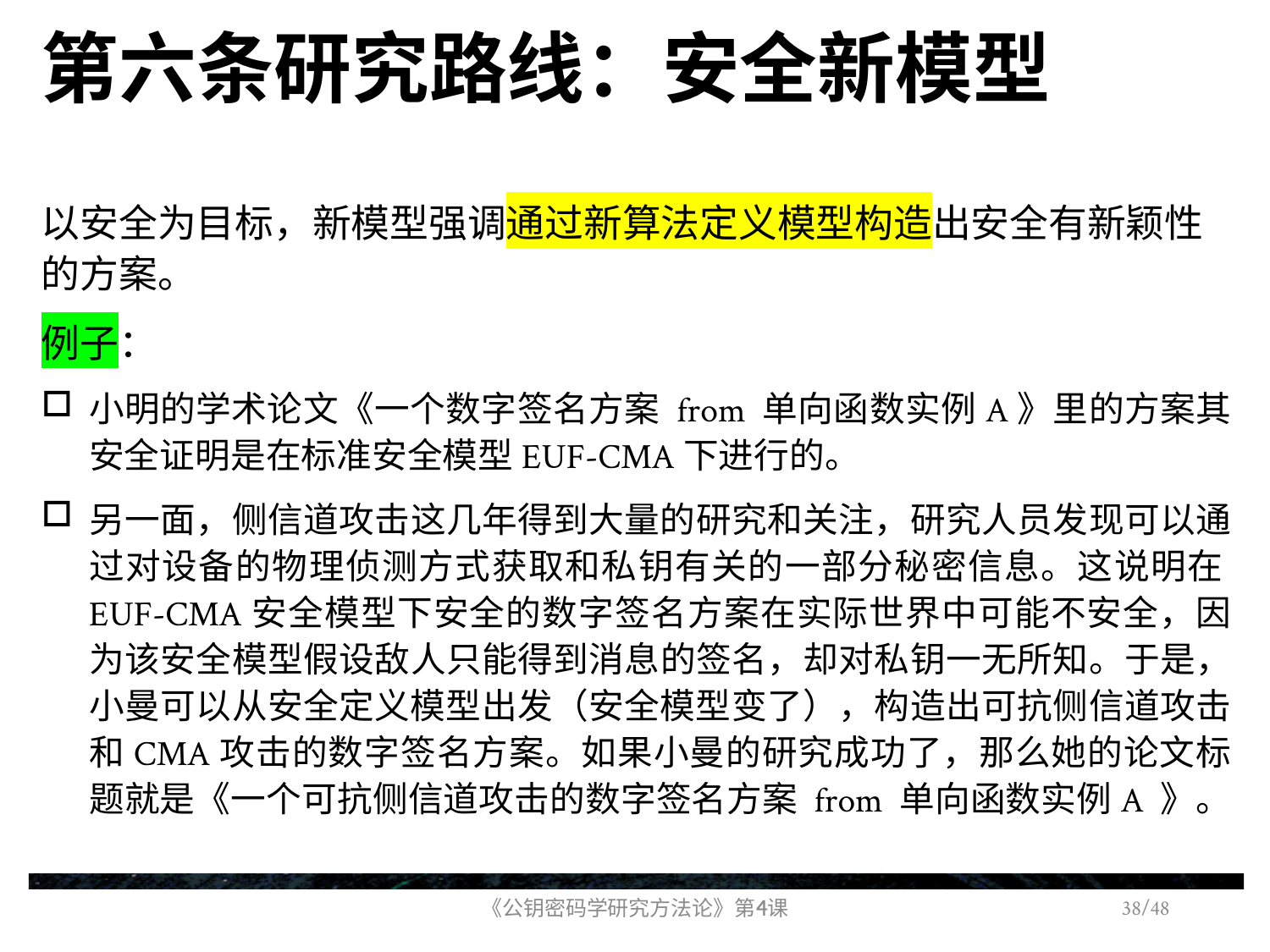

# 第六条研究路线：安全新模型
以安全为目标，新模型强调通过新算法定义模型构造出安全有新颖性的方案。
例子：
小明的学术论文《一个数字签名方案 from 单向函数实例A》里的方案其安全证明是在标准安全模型EUF-CMA下进行的。
另一面，侧信道攻击这几年得到大量的研究和关注，研究人员发现可以通过对设备的物理侦测方式获取和私钥有关的一部分秘密信息。这说明在EUF-CMA安全模型下安全的数字签名方案在实际世界中可能不安全，因为该安全模型假设敌人只能得到消息的签名，却对私钥一无所知。于是，小曼可以从安全定义模型出发（安全模型变了），构造出可抗侧信道攻击和CMA攻击的数字签名方案。如果小曼的研究成功了，那么她的论文标题就是《一个可抗侧信道攻击的数字签名方案 from 单向函数实例A 》。
《公钥密码学研究方法论》第4课
38/48